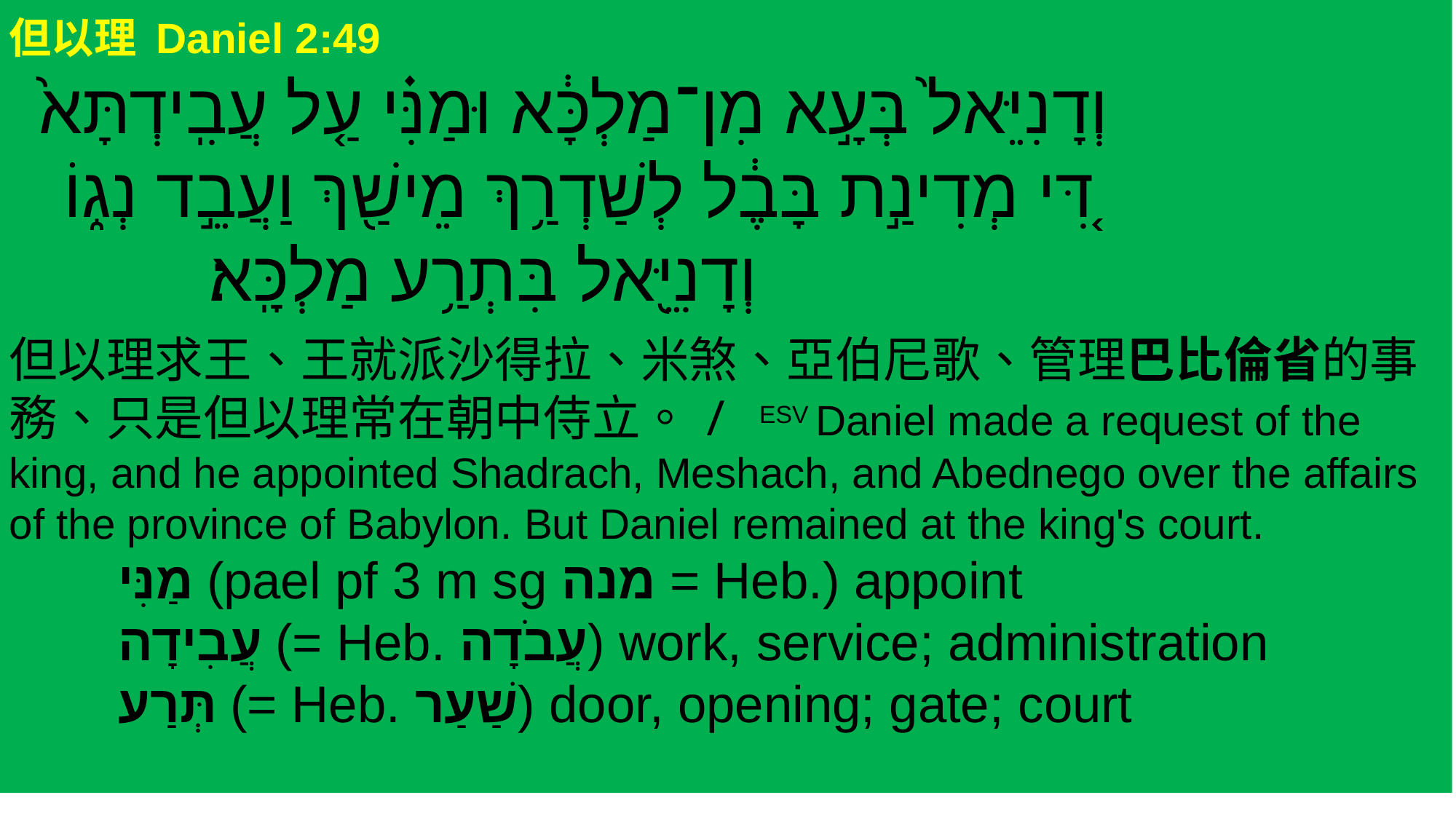

但以理 Daniel 2:49 ‎‎‎‎‎   ‎
‎ ‎ ‎וְדָנִיֵּאל֙ בְּעָ֣א מִן־מַלְכָּ֔א וּמַנִּ֗י עַ֤ל עֲבִֽידְתָּא֙
   דִּ֚י מְדִינַ֣ת בָּבֶ֔ל לְשַׁדְרַ֥ךְ מֵישַׁ֖ךְ וַעֲבֵ֣ד נְג֑וֹ
           וְדָנִיֵּ֖אל בִּתְרַ֥ע מַלְכָּֽא׃

但以理求王、王就派沙得拉、米煞、亞伯尼歌、管理巴比倫省的事務、只是但以理常在朝中侍立。/ ESV Daniel made a request of the king, and he appointed Shadrach, Meshach, and Abednego over the affairs of the province of Babylon. But Daniel remained at the king's court.
	מַנִּי (pael pf 3 m sg מנה = Heb.) appoint
	עֲבִידָה (= Heb. עֲבֹדָה) work, service; administration
	תְּרַע (= Heb. שַׁעַר) door, opening; gate; court